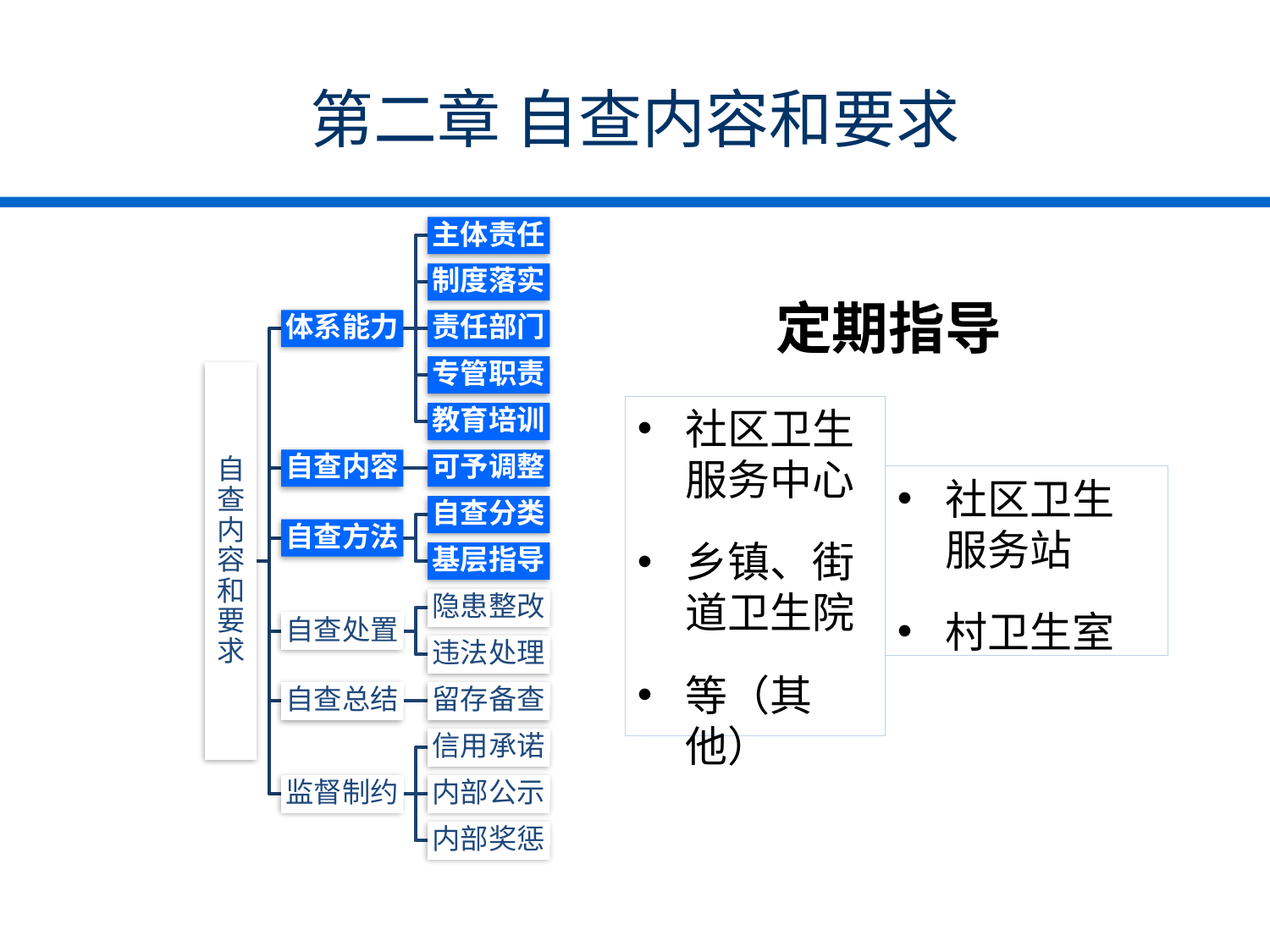

# 第二章 自查内容和要求

自查内容和要求
体系能力
主体责任
制度落实
责任部门
专管职责
教育培训
自查内容
可予调整
自查方法
自查分类
基层指导
自查处置
隐患整改
违法处理
自查总结
留存备查
监督制约
信用承诺
内部公示
内部奖惩
定期指导
社区卫生服务中心
乡镇、街道卫生院
等（其他）
社区卫生服务站
村卫生室